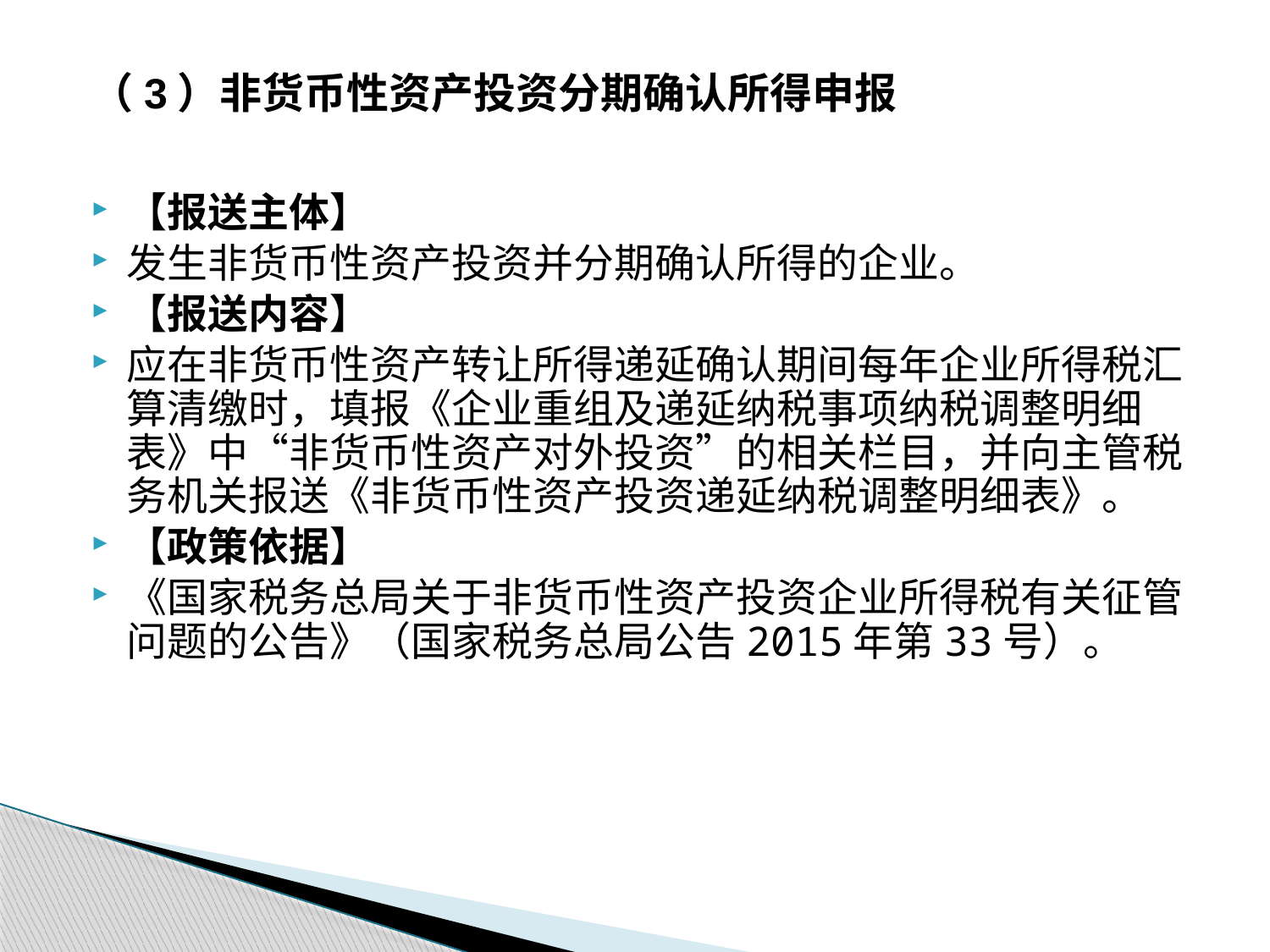

（3）非货币性资产投资分期确认所得申报
【报送主体】
发生非货币性资产投资并分期确认所得的企业。
【报送内容】
应在非货币性资产转让所得递延确认期间每年企业所得税汇算清缴时，填报《企业重组及递延纳税事项纳税调整明细表》中“非货币性资产对外投资”的相关栏目，并向主管税务机关报送《非货币性资产投资递延纳税调整明细表》。
【政策依据】
《国家税务总局关于非货币性资产投资企业所得税有关征管问题的公告》（国家税务总局公告2015年第33号）。